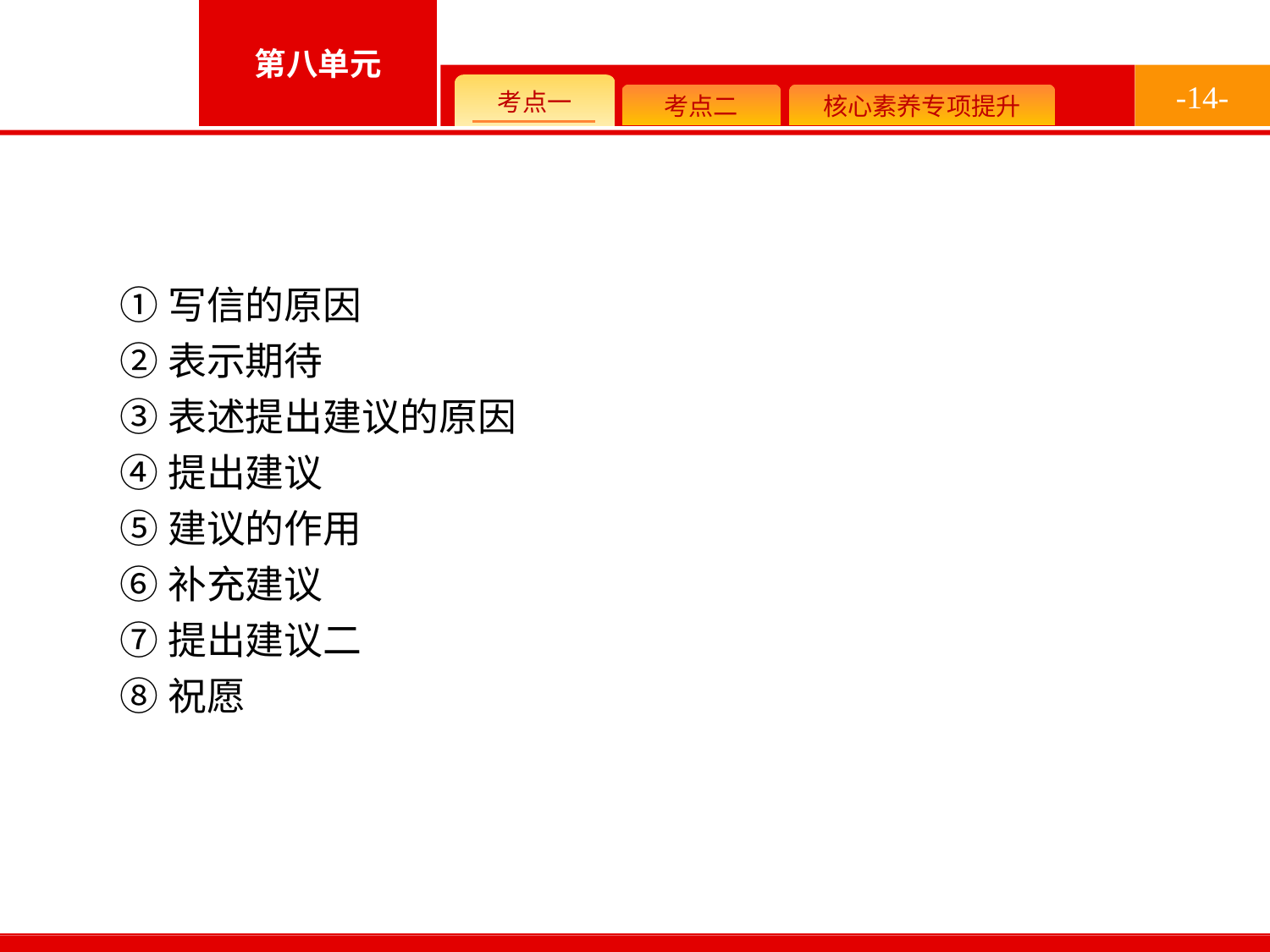

-14-
①写信的原因
②表示期待
③表述提出建议的原因
④提出建议
⑤建议的作用
⑥补充建议
⑦提出建议二
⑧祝愿